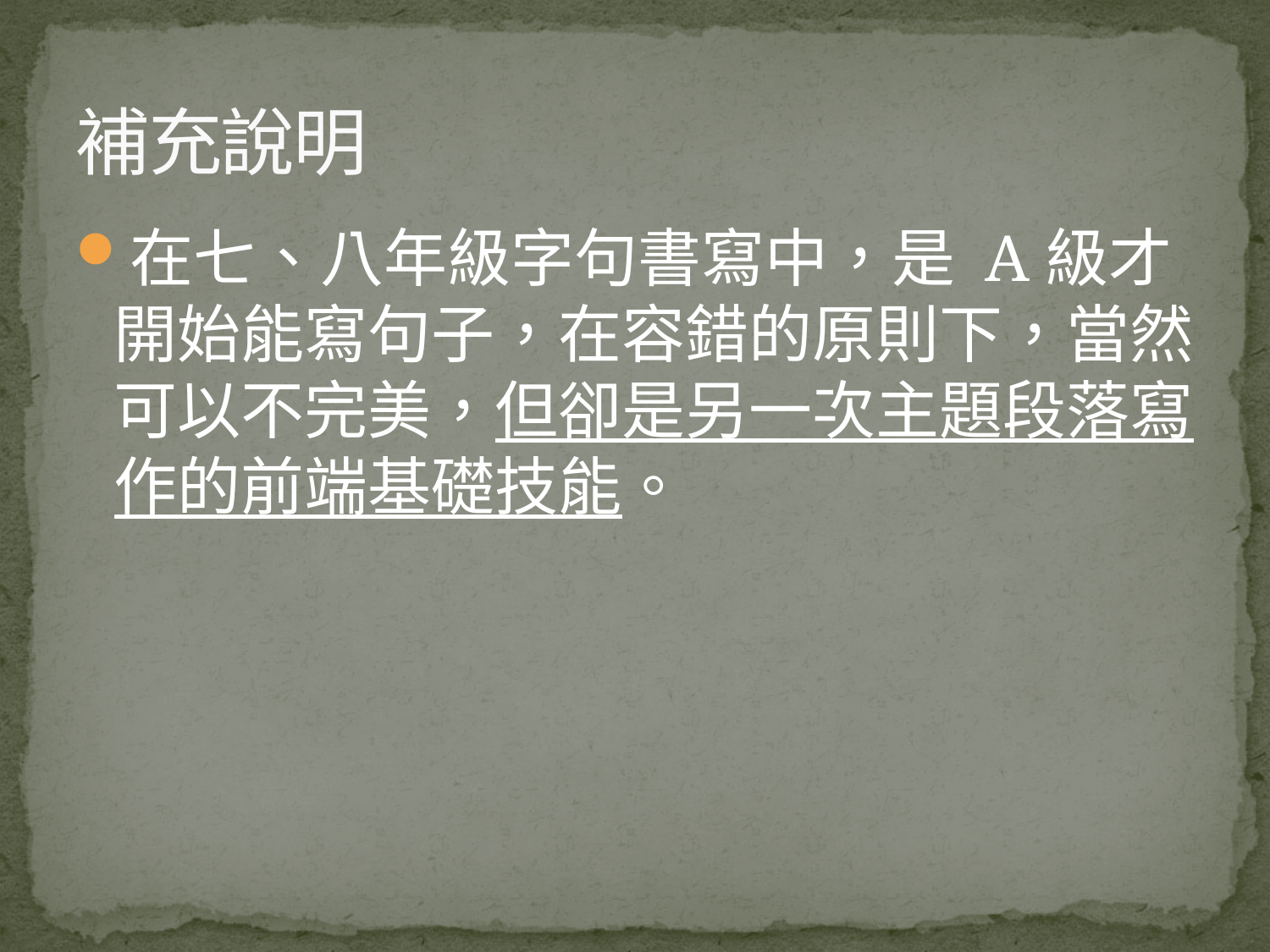

# 補充說明
在七、八年級字句書寫中，是 A級才開始能寫句子，在容錯的原則下，當然可以不完美，但卻是另一次主題段落寫作的前端基礎技能。